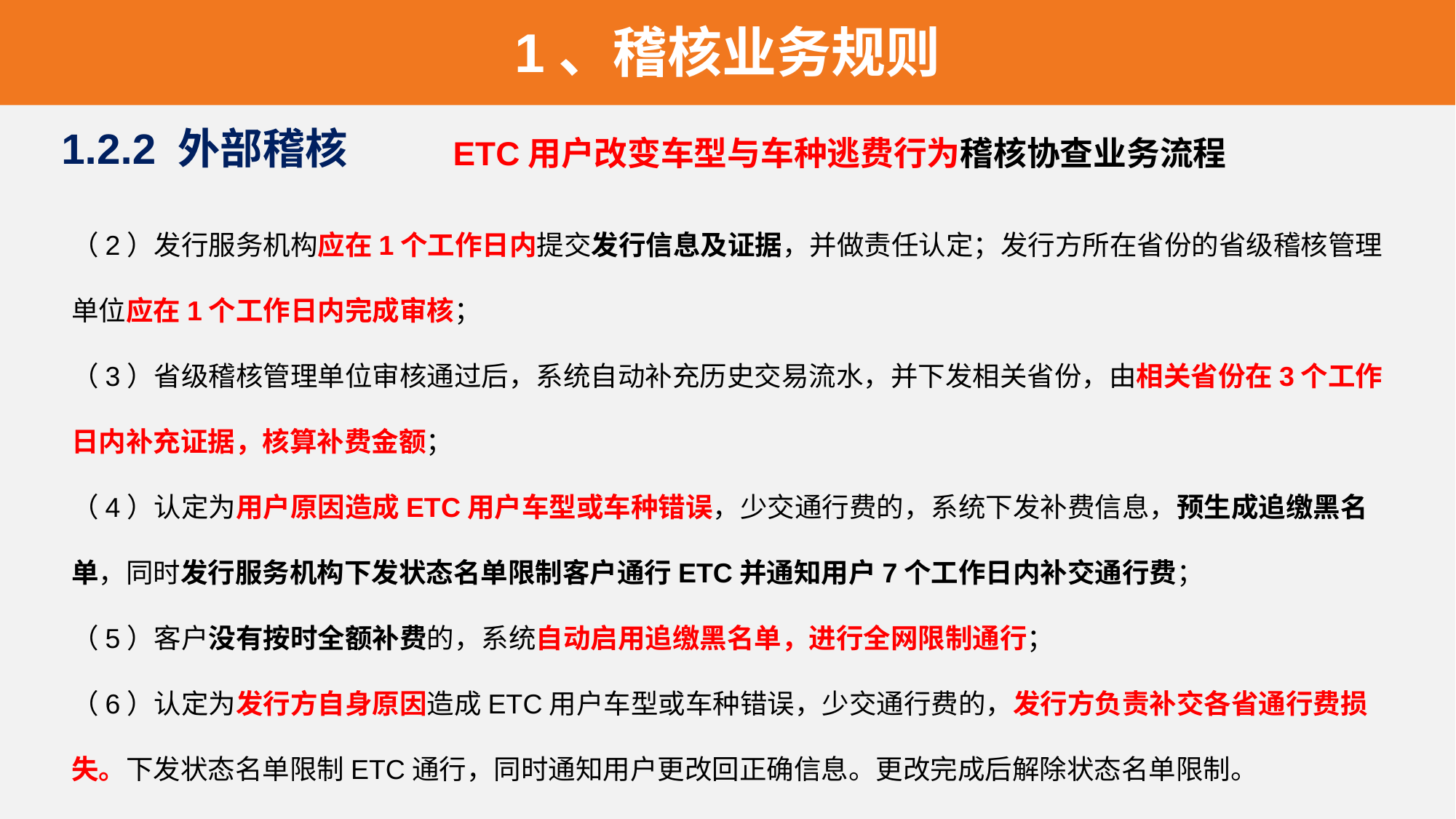

1、稽核业务规则
1.2.2 外部稽核
ETC用户改变车型与车种逃费行为稽核协查业务流程
（2）发行服务机构应在1个工作日内提交发行信息及证据，并做责任认定；发行方所在省份的省级稽核管理单位应在1个工作日内完成审核；
（3）省级稽核管理单位审核通过后，系统自动补充历史交易流水，并下发相关省份，由相关省份在3个工作日内补充证据，核算补费金额；
（4）认定为用户原因造成ETC用户车型或车种错误，少交通行费的，系统下发补费信息，预生成追缴黑名单，同时发行服务机构下发状态名单限制客户通行ETC并通知用户7个工作日内补交通行费；
（5）客户没有按时全额补费的，系统自动启用追缴黑名单，进行全网限制通行；
（6）认定为发行方自身原因造成ETC用户车型或车种错误，少交通行费的，发行方负责补交各省通行费损失。下发状态名单限制ETC通行，同时通知用户更改回正确信息。更改完成后解除状态名单限制。